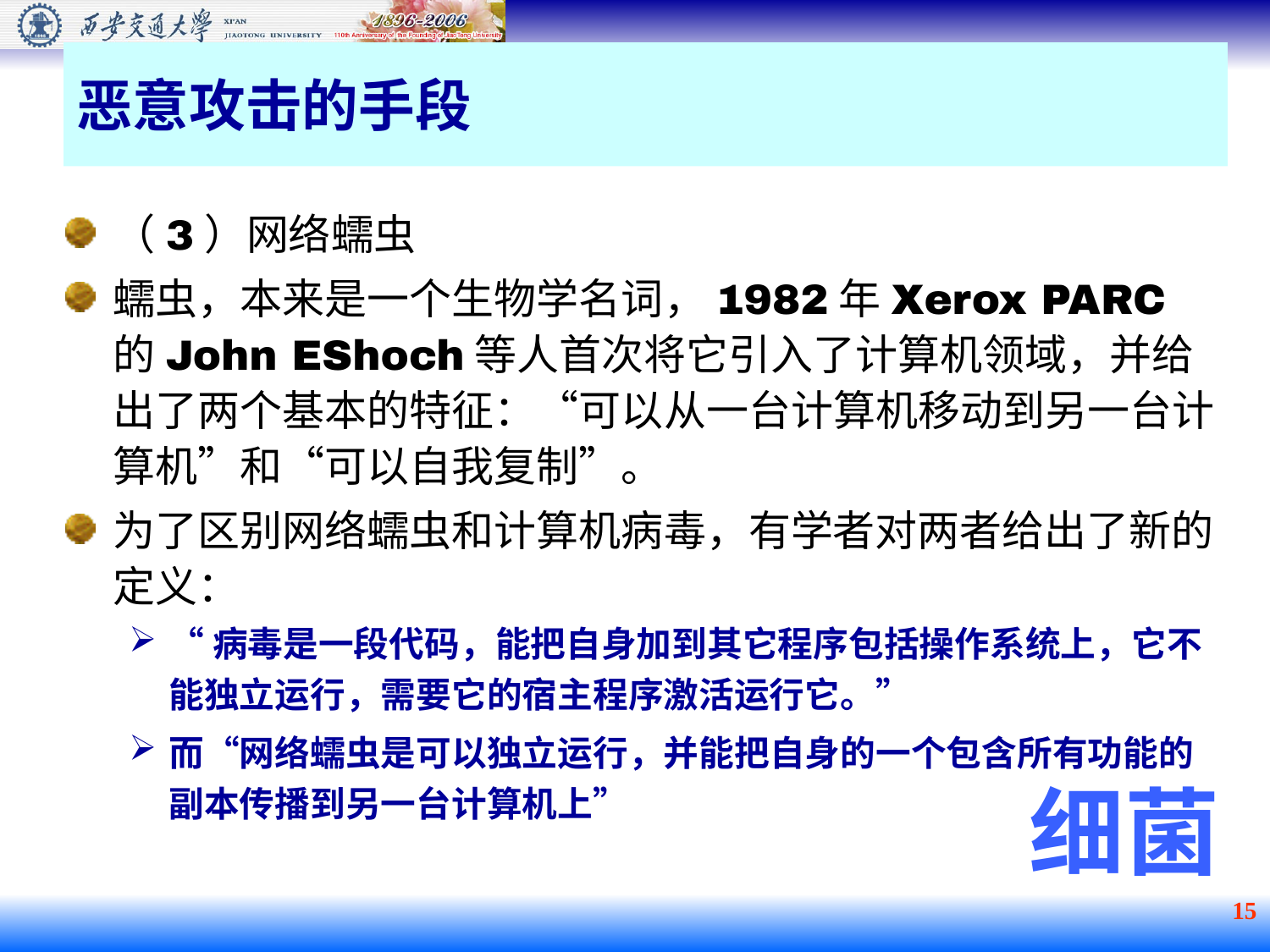

# 恶意攻击的手段
（3）网络蠕虫
蠕虫，本来是一个生物学名词，1982年Xerox PARC的John EShoch等人首次将它引入了计算机领域，并给出了两个基本的特征：“可以从一台计算机移动到另一台计算机”和“可以自我复制”。
为了区别网络蠕虫和计算机病毒，有学者对两者给出了新的定义：
“病毒是一段代码，能把自身加到其它程序包括操作系统上，它不能独立运行，需要它的宿主程序激活运行它。”
而“网络蠕虫是可以独立运行，并能把自身的一个包含所有功能的副本传播到另一台计算机上”
细菌
15